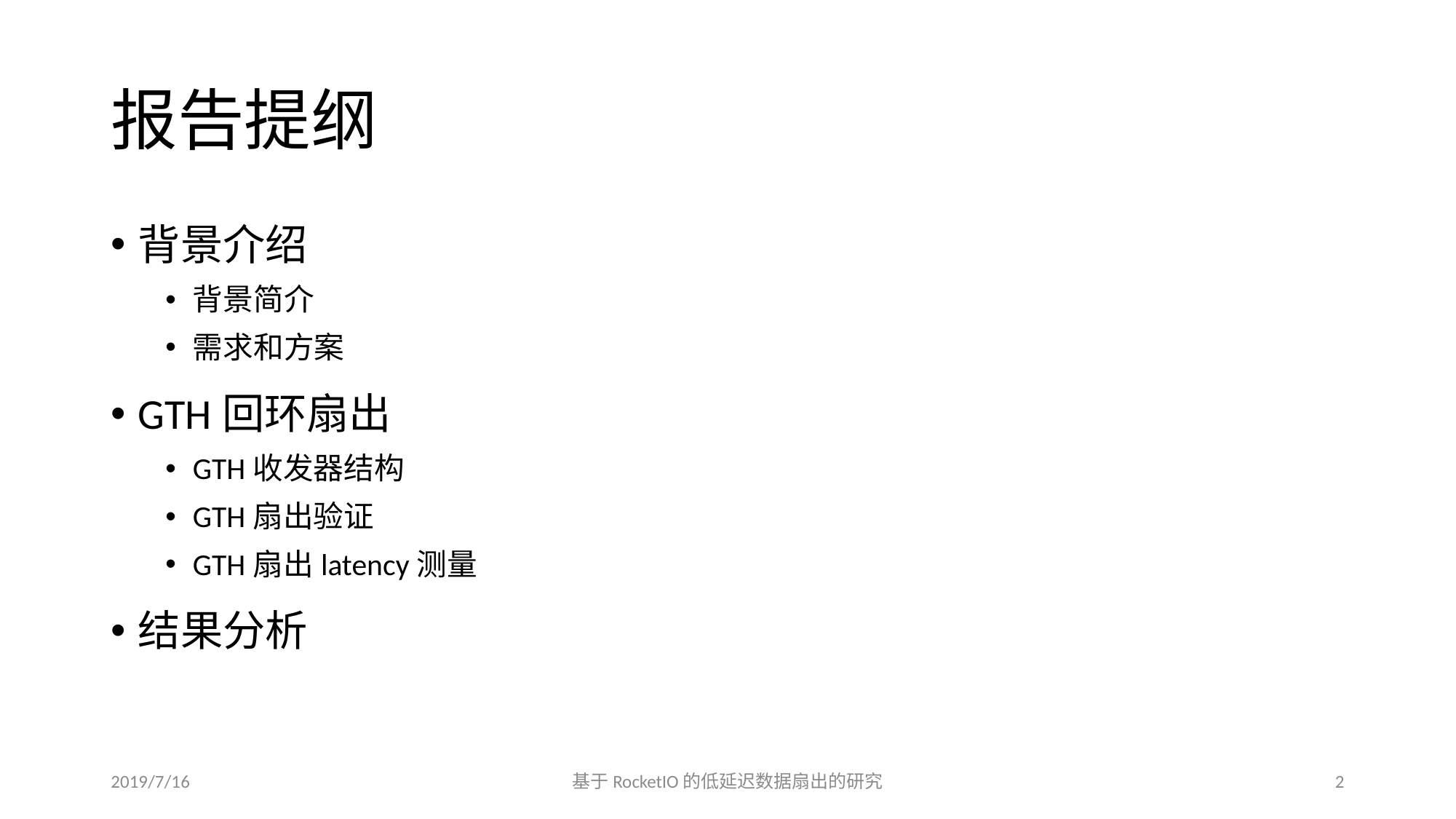

# 报告提纲
背景介绍
背景简介
需求和方案
GTH回环扇出
GTH收发器结构
GTH扇出验证
GTH扇出latency测量
结果分析

2019/7/16
基于RocketIO的低延迟数据扇出的研究
2